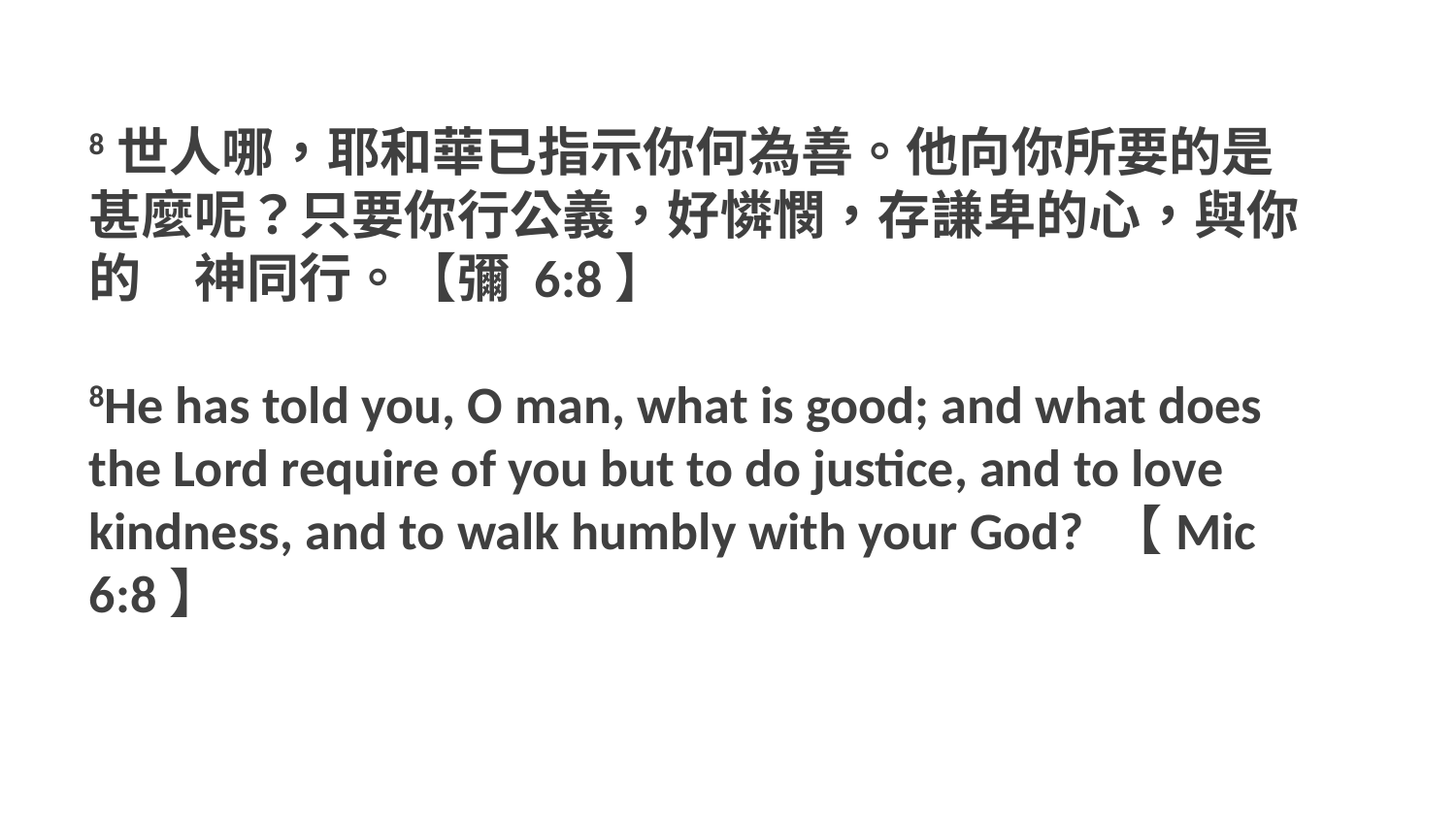

8世人哪，耶和華已指示你何為善。他向你所要的是甚麼呢？只要你行公義，好憐憫，存謙卑的心，與你的　神同行。【彌 6:8】
8He has told you, O man, what is good; and what does the Lord require of you but to do justice, and to love kindness, and to walk humbly with your God? 【Mic 6:8】